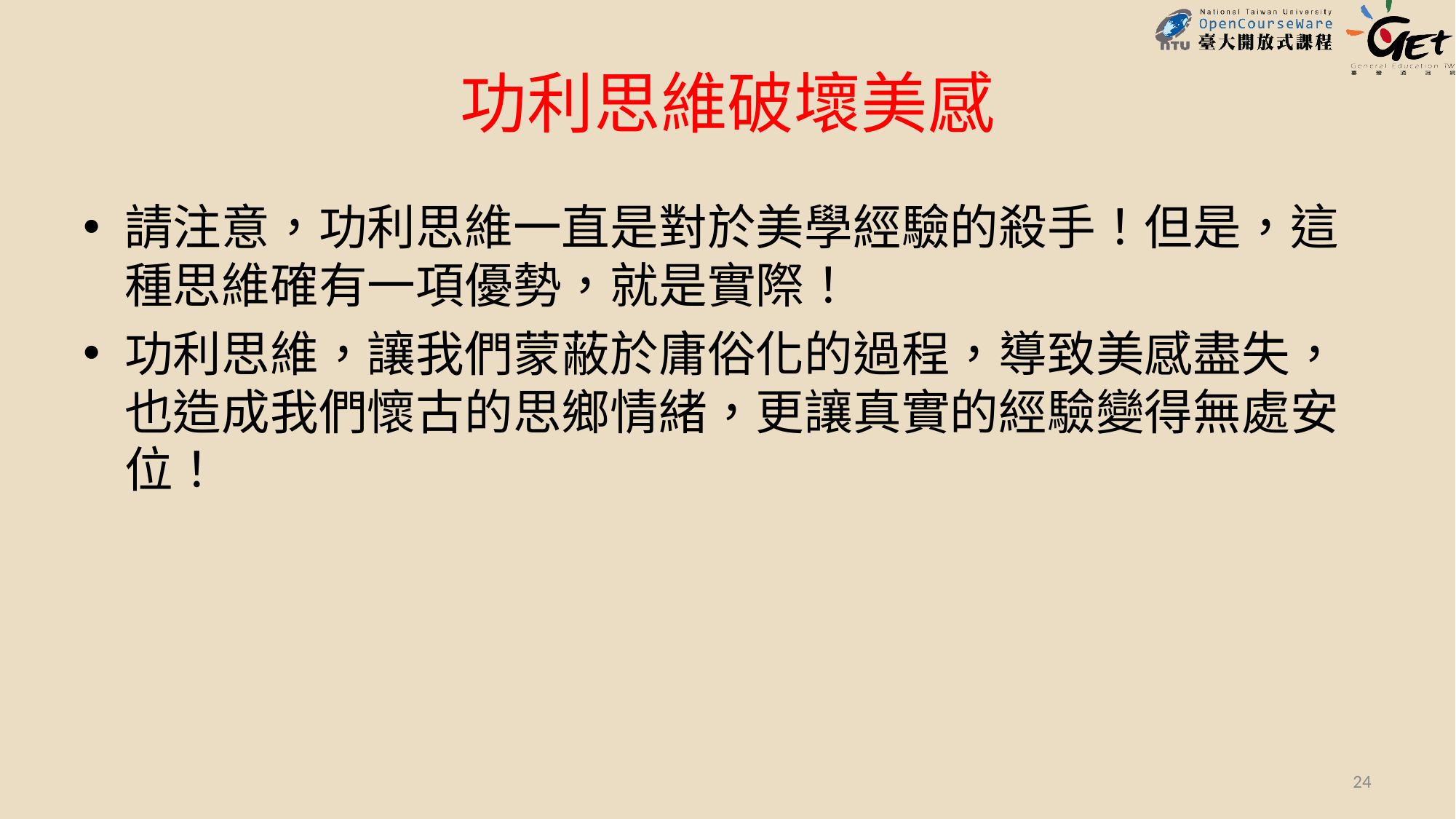

# 功利思維破壞美感
請注意，功利思維一直是對於美學經驗的殺手！但是，這種思維確有一項優勢，就是實際！
功利思維，讓我們蒙蔽於庸俗化的過程，導致美感盡失，也造成我們懷古的思鄉情緒，更讓真實的經驗變得無處安位！
24